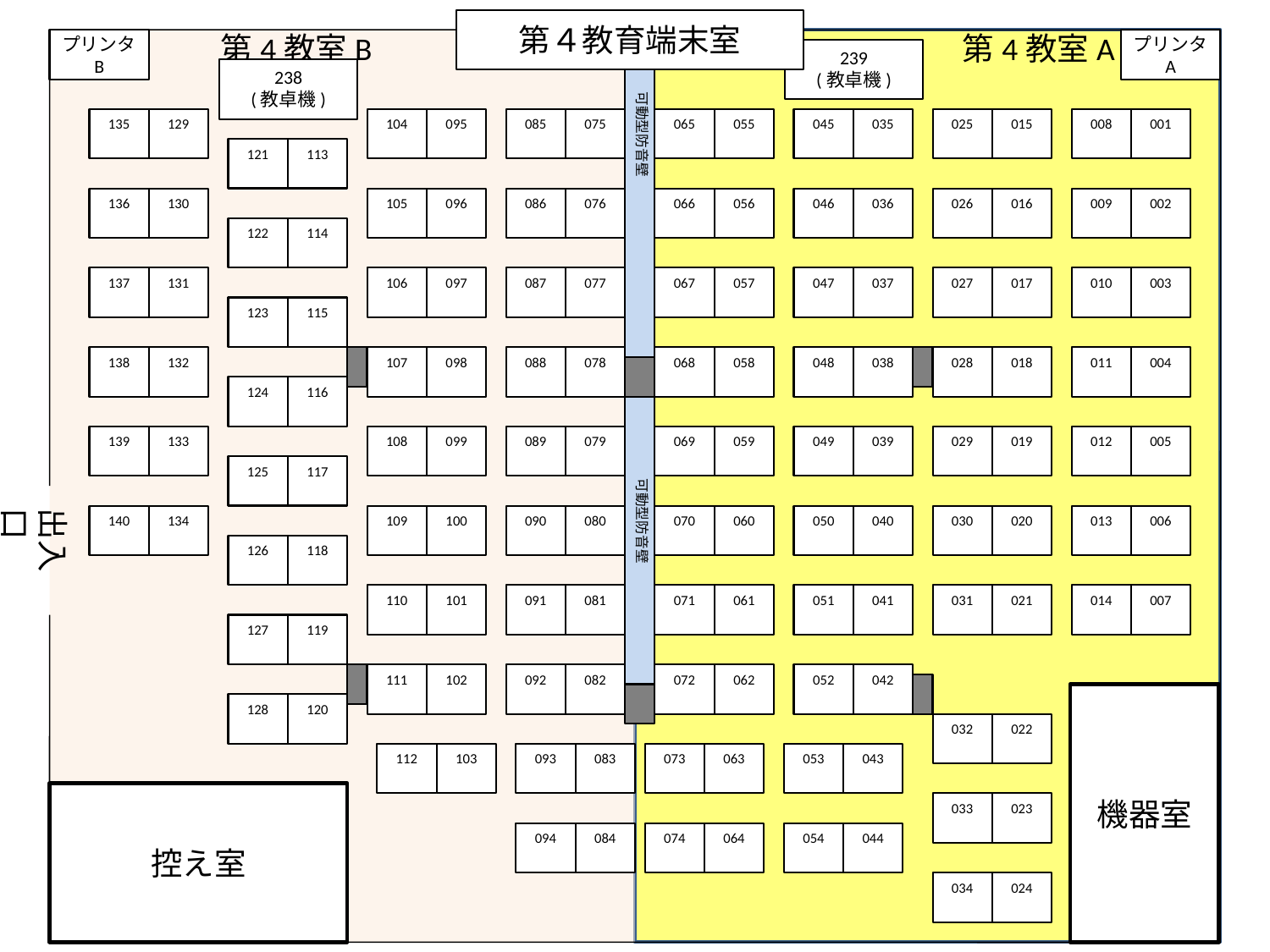

第４教育端末室
　　　　　第4教室B

プリンタB
　　　　　　　第4教室A

プリンタA
239
(教卓機)

238
(教卓機)
可動型防音壁
135
129
104
095
085
075
065
055
045
035
025
015
008
001
121
113
136
130
105
096
086
076
066
056
046
036
026
016
009
002
122
114
137
131
106
097
087
077
067
057
047
037
027
017
010
003
123
115
138
132

107
098
088
078
068
058
048
038

028
018
011
004

124
116

139
133
108
099
089
079
069
059
049
039
029
019
012
005
125
117
可動型防音壁
出入口
140
134
109
100
090
080
070
060
050
040
030
020
013
006
126
118
110
101
091
081
071
061
051
041
031
021
014
007
127
119

111
102
092
082
072
062
052
042

機器室
128
120
032
022
112
103
093
083
073
063
053
043
控え室
033
023
094
084
074
064
054
044
034
024